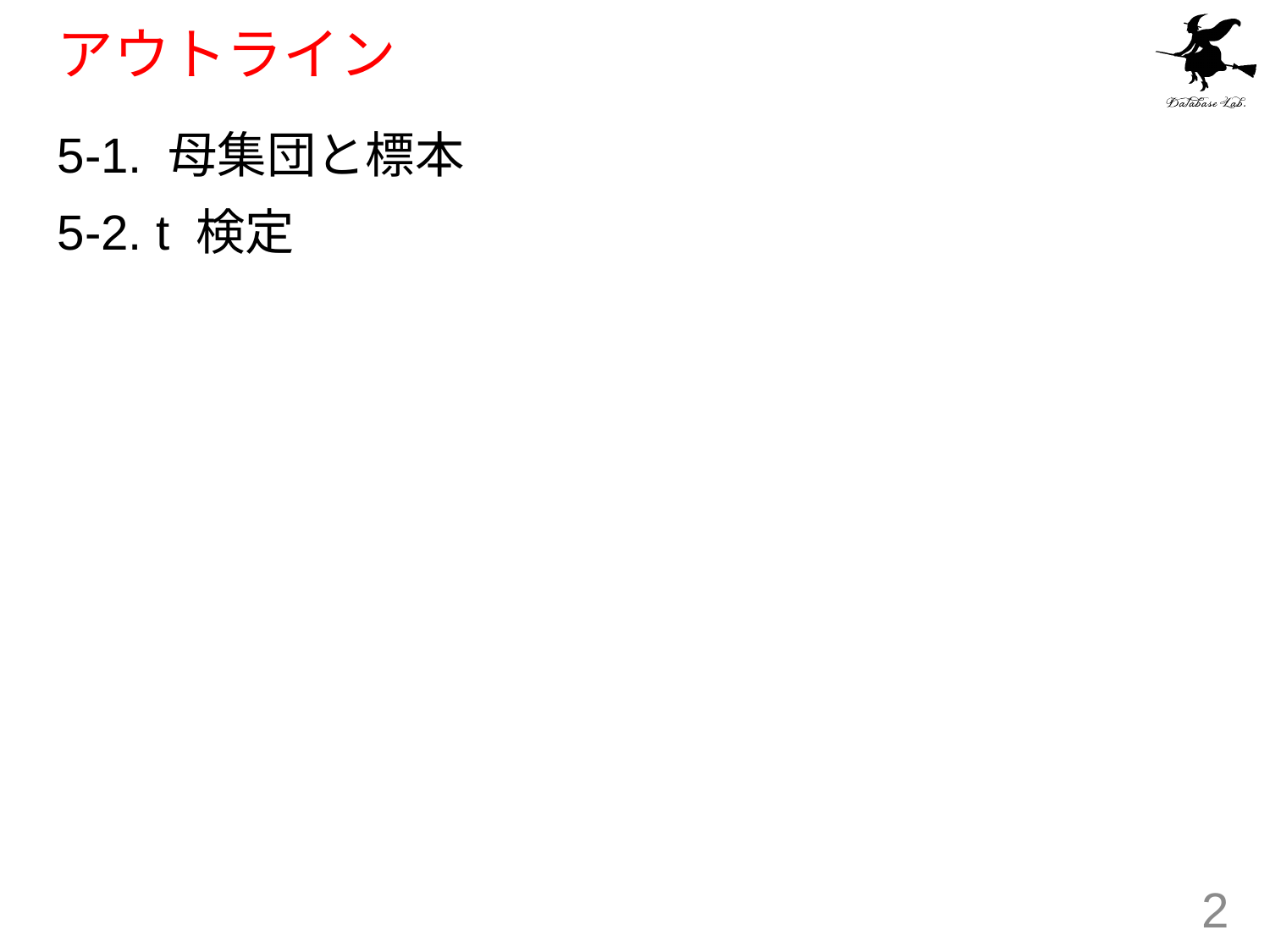

# アウトライン
5-1. 母集団と標本
5-2. t 検定
2